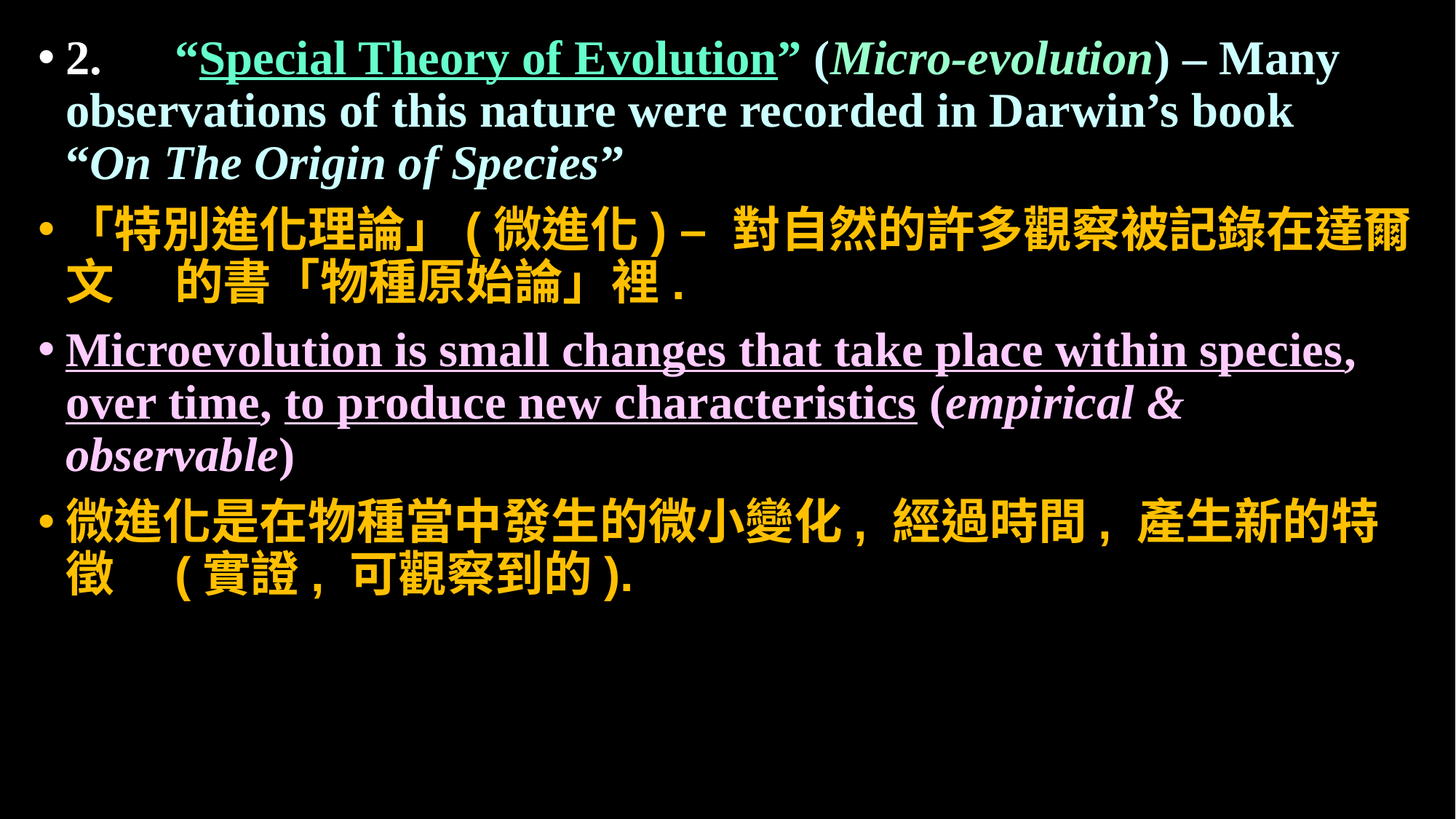

2.	“Special Theory of Evolution” (Micro-evolution) – Many 	observations of this nature were recorded in Darwin’s book    	“On The Origin of Species”
「特別進化理論」(微進化) – 對自然的許多觀察被記錄在達爾文  	的書「物種原始論」裡.
Microevolution is small changes that take place within species, 	over time, to produce new characteristics (empirical & 	observable)
微進化是在物種當中發生的微小變化, 經過時間, 產生新的特徵	(實證, 可觀察到的).